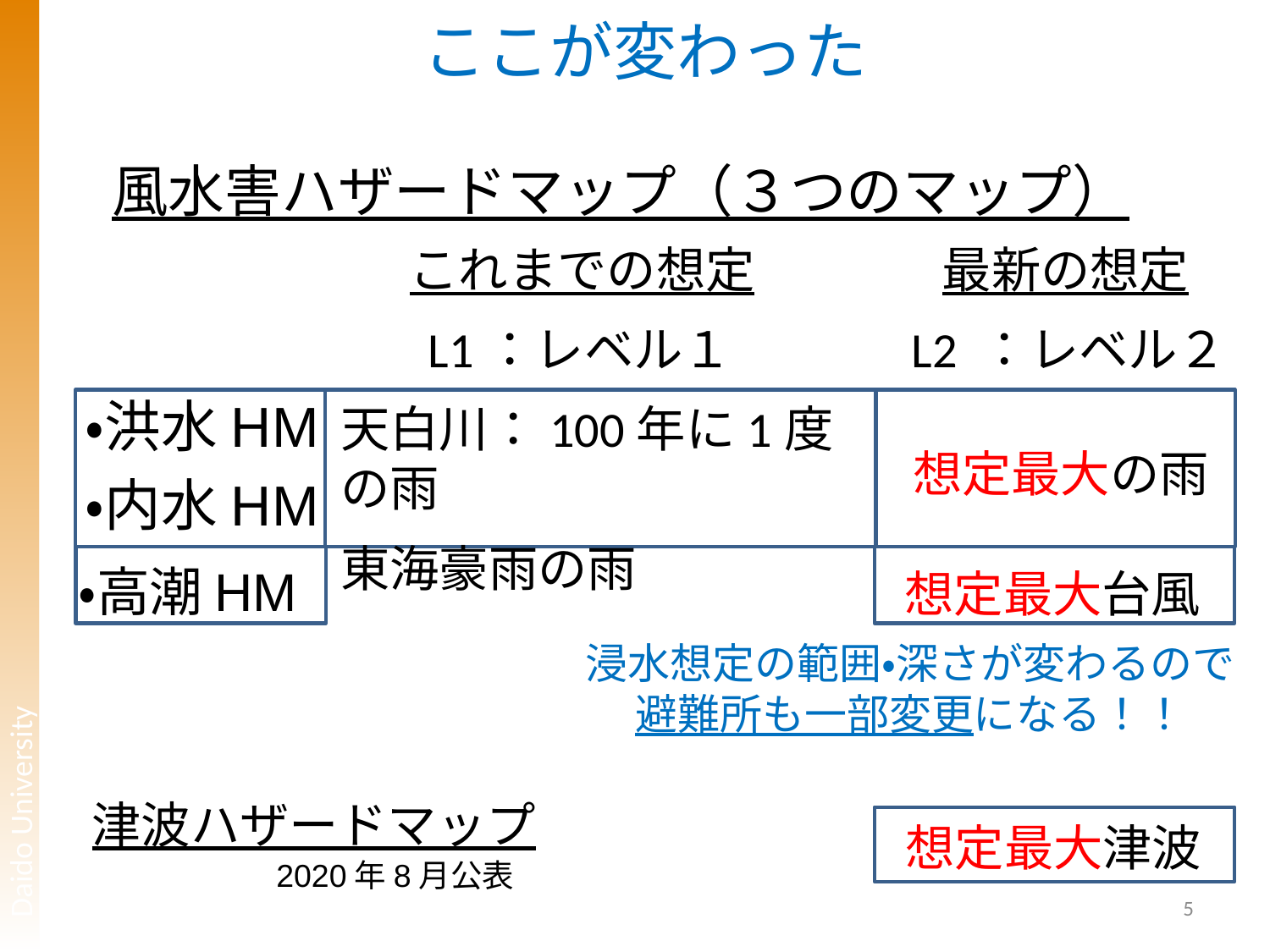

# ここが変わった
風水害ハザードマップ（３つのマップ）

これまでの想定
最新の想定
L1：レベル１
L2 ：レベル２
・洪水HM
・内水HM

天白川：100年に1度の雨
東海豪雨の雨
想定最大の雨

・高潮HM

想定最大台風
浸水想定の範囲・深さが変わるので
避難所も一部変更になる！！
津波ハザードマップ

想定最大津波
2020年8月公表
5